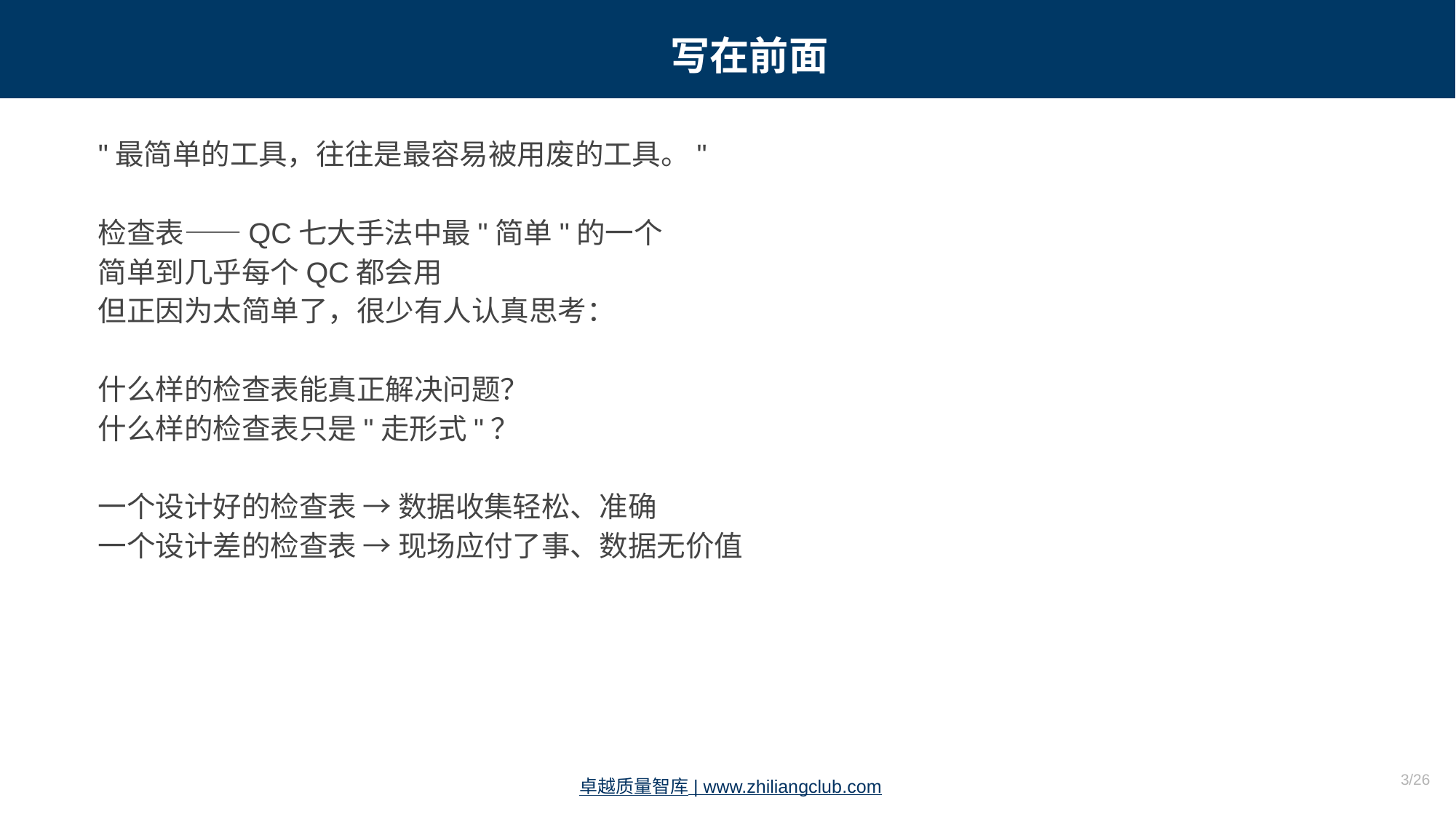

写在前面
"最简单的工具，往往是最容易被用废的工具。"

检查表——QC七大手法中最"简单"的一个
简单到几乎每个QC都会用
但正因为太简单了，很少有人认真思考：

什么样的检查表能真正解决问题？
什么样的检查表只是"走形式"？

一个设计好的检查表 → 数据收集轻松、准确
一个设计差的检查表 → 现场应付了事、数据无价值
3/26